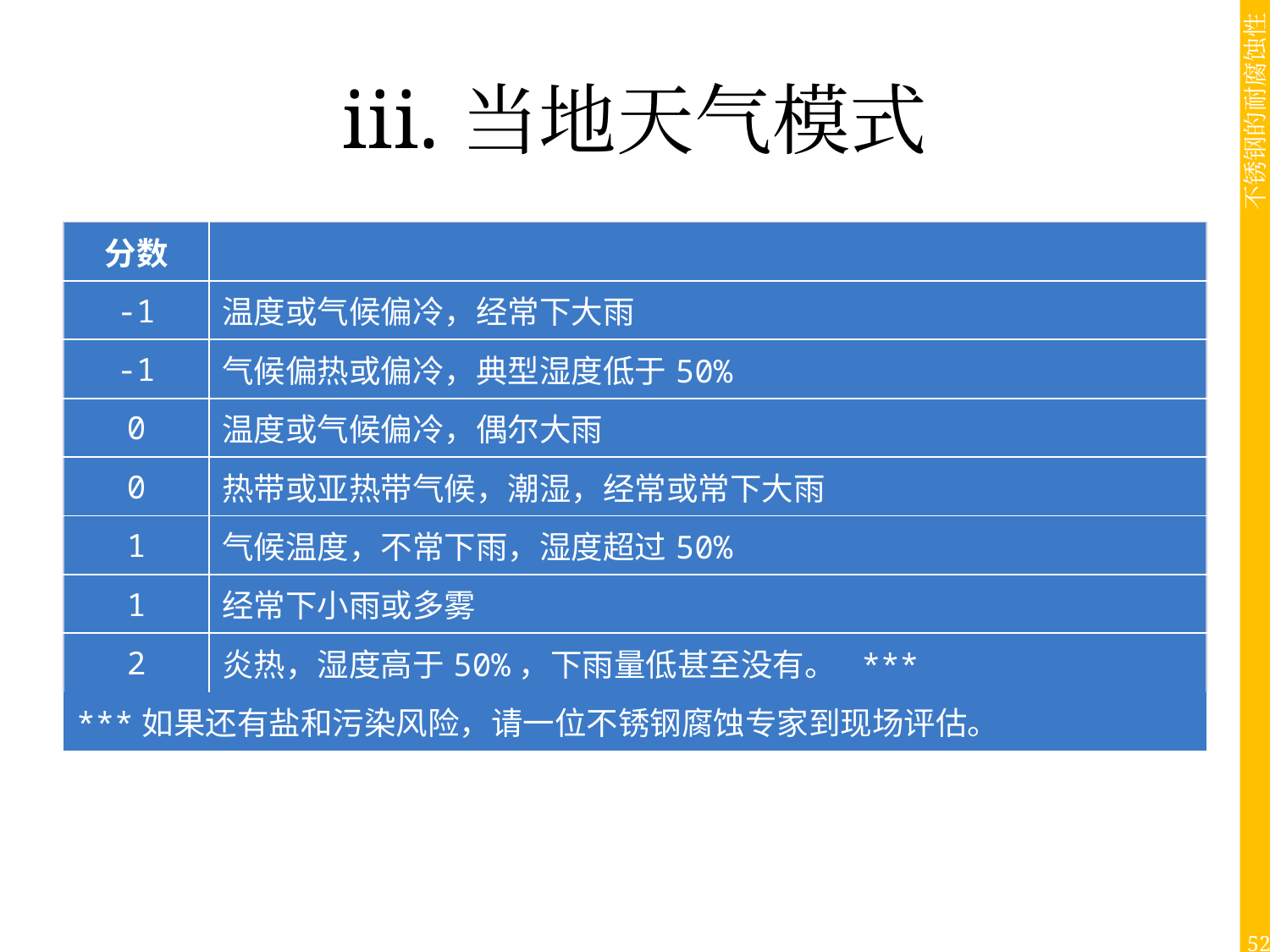

# 当地天气模式
| 分数 |  |
| --- | --- |
| -1 | 温度或气候偏冷，经常下大雨 |
| -1 | 气候偏热或偏冷，典型湿度低于50% |
| 0 | 温度或气候偏冷，偶尔大雨 |
| 0 | 热带或亚热带气候，潮湿，经常或常下大雨 |
| 1 | 气候温度，不常下雨，湿度超过50% |
| 1 | 经常下小雨或多雾 |
| 2 | 炎热，湿度高于50%，下雨量低甚至没有。 \*\*\* |
| \*\*\*如果还有盐和污染风险，请一位不锈钢腐蚀专家到现场评估。 |  |
52